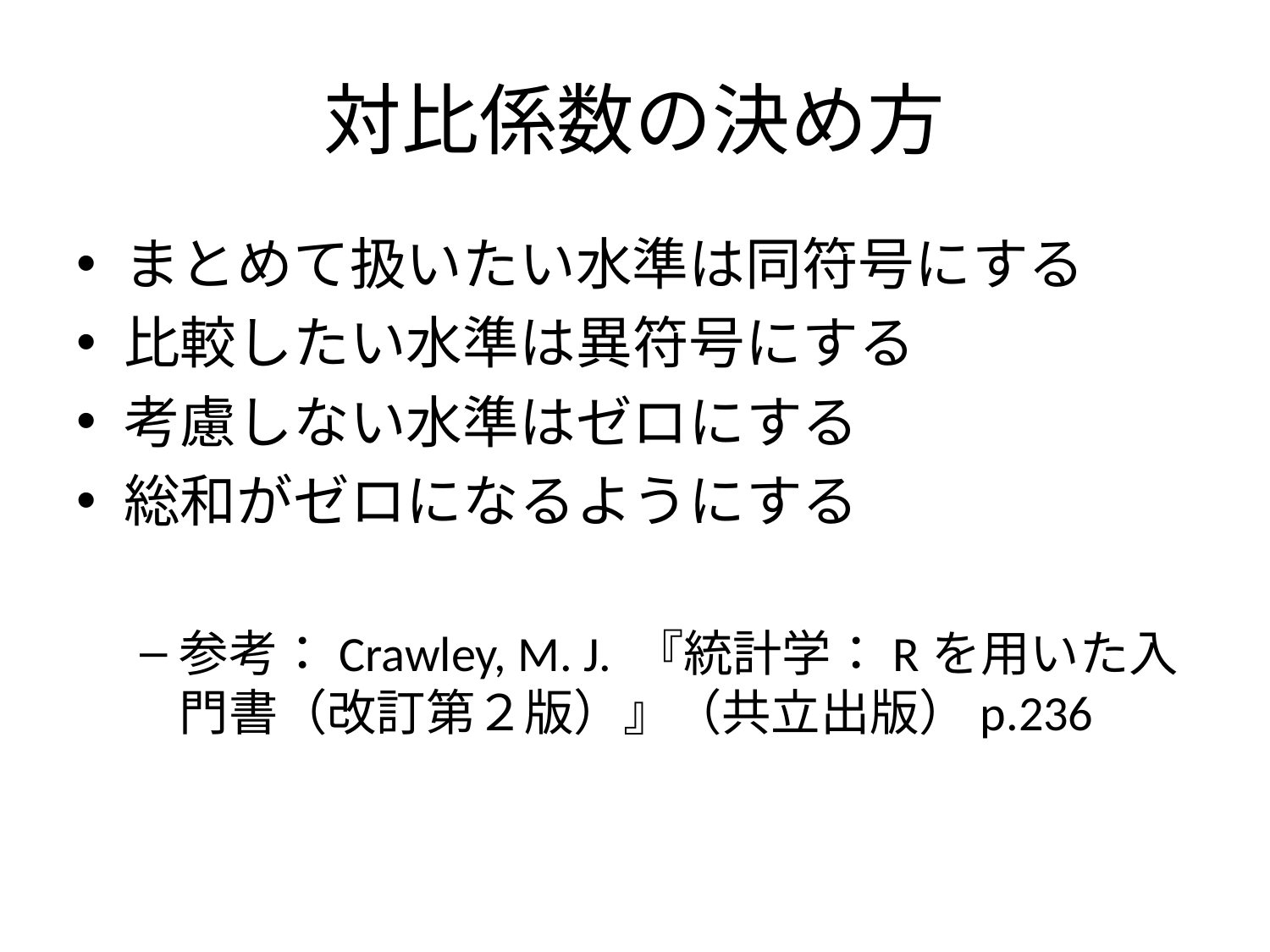

# 対比係数の決め方
まとめて扱いたい水準は同符号にする
比較したい水準は異符号にする
考慮しない水準はゼロにする
総和がゼロになるようにする

参考：Crawley, M. J. 『統計学：Rを用いた入門書（改訂第２版）』（共立出版）p.236